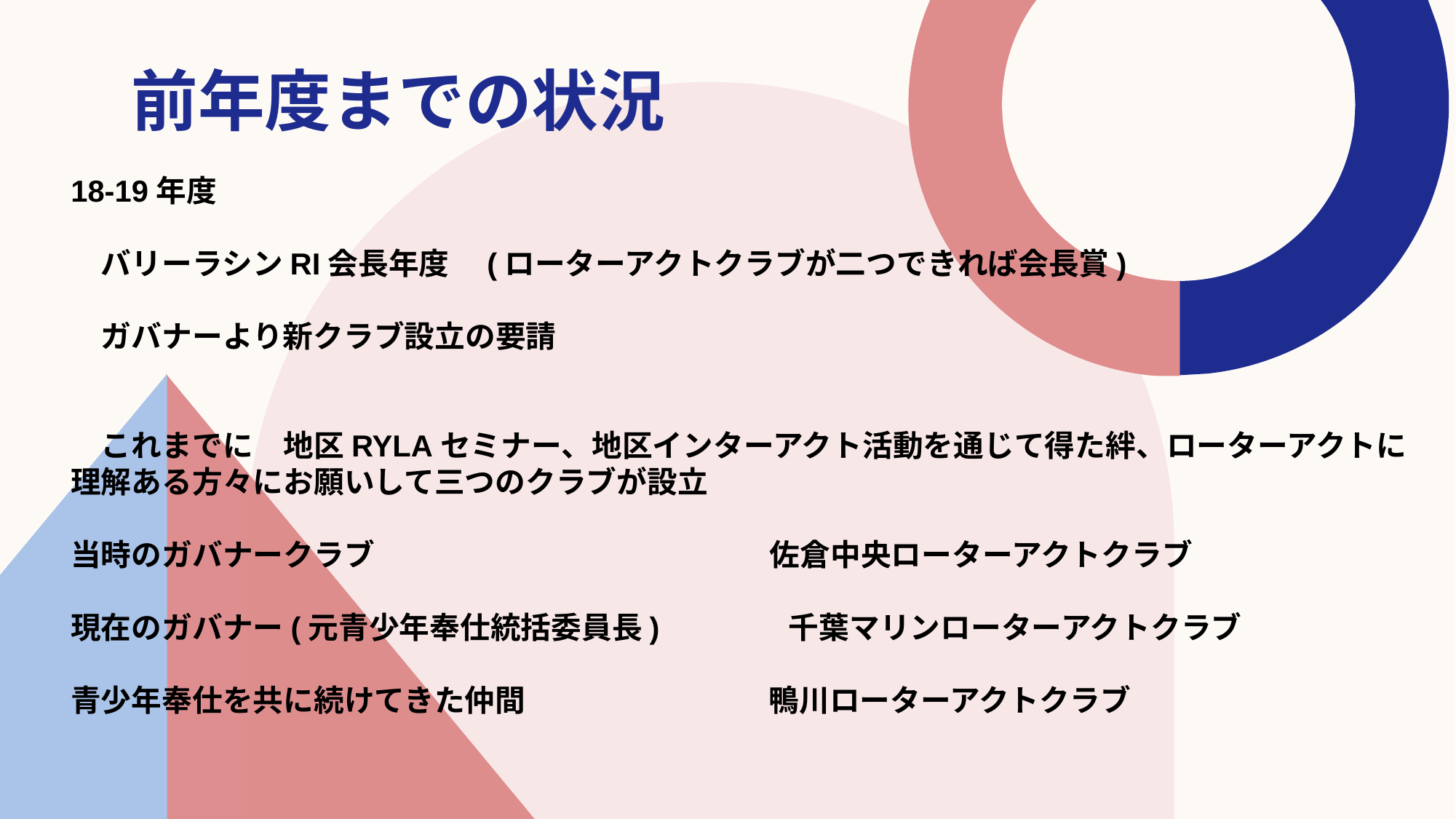

# 前年度までの状況
18-19年度

　バリーラシンRI会長年度　(ローターアクトクラブが二つできれば会長賞)

　ガバナーより新クラブ設立の要請

　これまでに　地区RYLAセミナー、地区インターアクト活動を通じて得た絆、ローターアクトに理解ある方々にお願いして三つのクラブが設立

当時のガバナークラブ　　　　　　　　　　　　　佐倉中央ローターアクトクラブ

現在のガバナー(元青少年奉仕統括委員長)　　　　千葉マリンローターアクトクラブ

青少年奉仕を共に続けてきた仲間　　　　　　　　鴨川ローターアクトクラブ